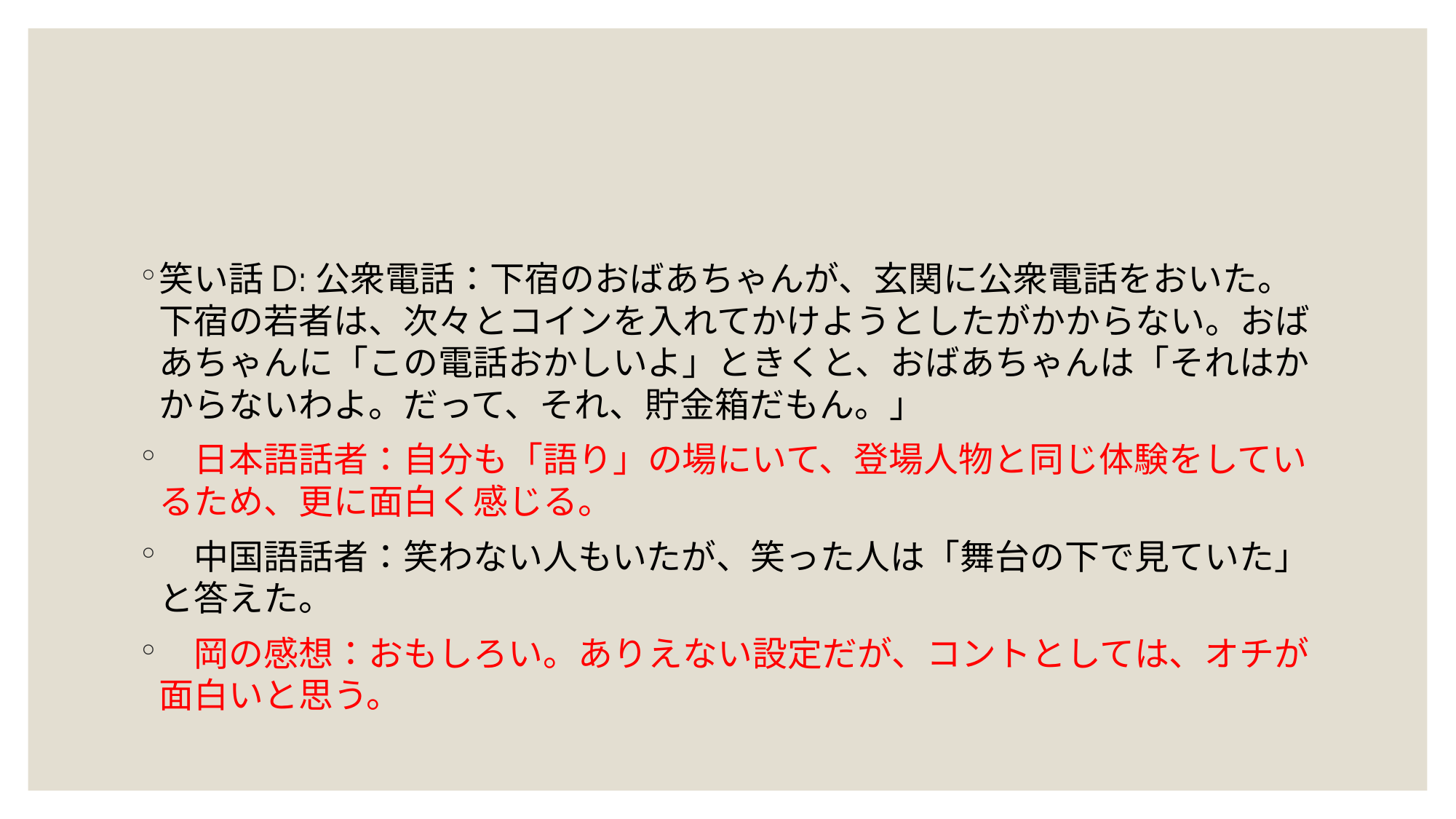

#
笑い話D:公衆電話：下宿のおばあちゃんが、玄関に公衆電話をおいた。下宿の若者は、次々とコインを入れてかけようとしたがかからない。おばあちゃんに「この電話おかしいよ」ときくと、おばあちゃんは「それはかからないわよ。だって、それ、貯金箱だもん。」
　日本語話者：自分も「語り」の場にいて、登場人物と同じ体験をしているため、更に面白く感じる。
　中国語話者：笑わない人もいたが、笑った人は「舞台の下で見ていた」と答えた。
　岡の感想：おもしろい。ありえない設定だが、コントとしては、オチが面白いと思う。